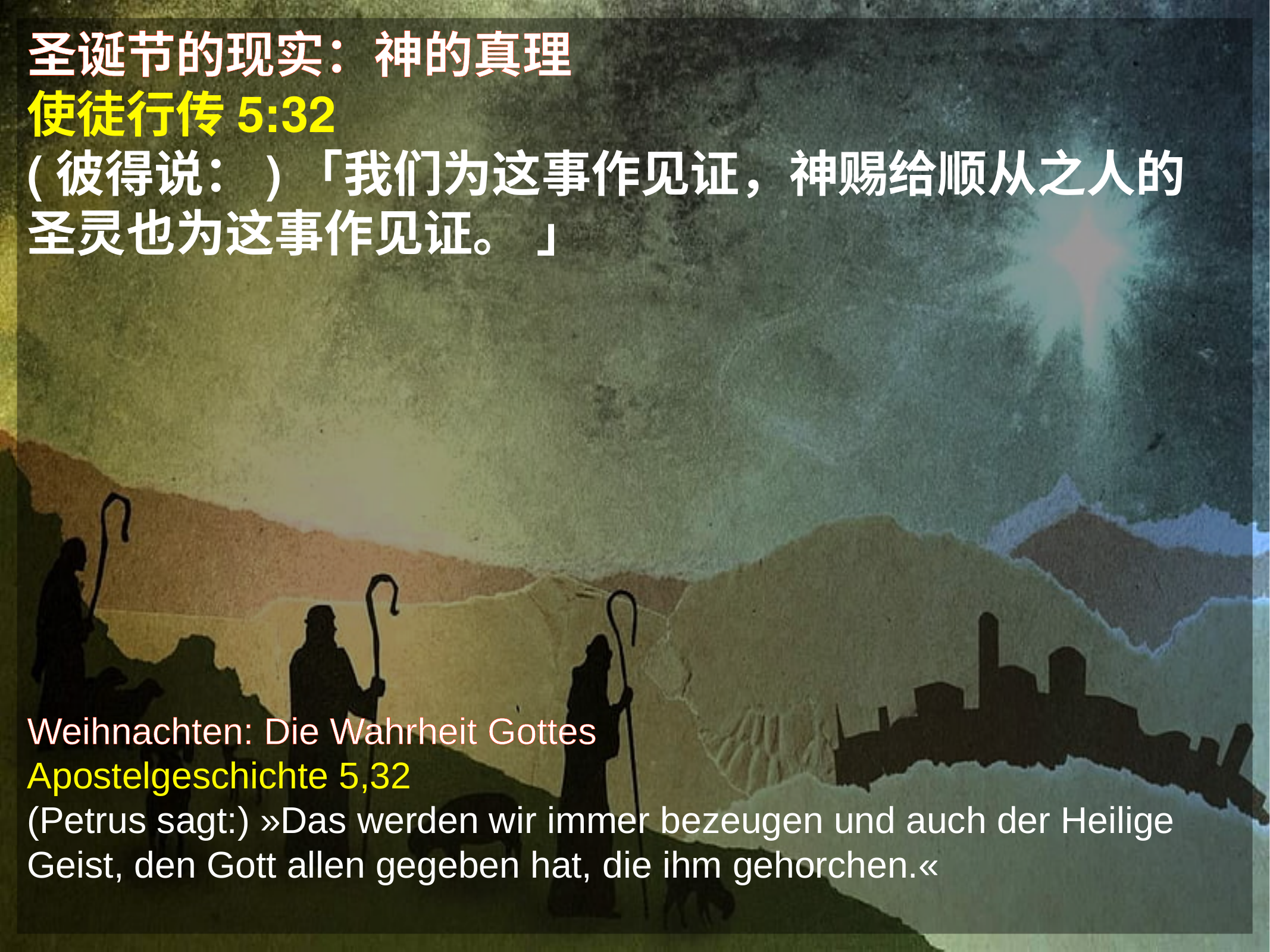

# 圣诞节的现实：神的真理
使徒行传5:32
(彼得说：)「我们为这事作见证，神赐给顺从之人的
圣灵也为这事作见证。 」

Weihnachten: Die Wahrheit Gottes
Apostelgeschichte 5,32
(Petrus sagt:) »Das werden wir immer bezeugen und auch der Heilige Geist, den Gott allen gegeben hat, die ihm gehorchen.«